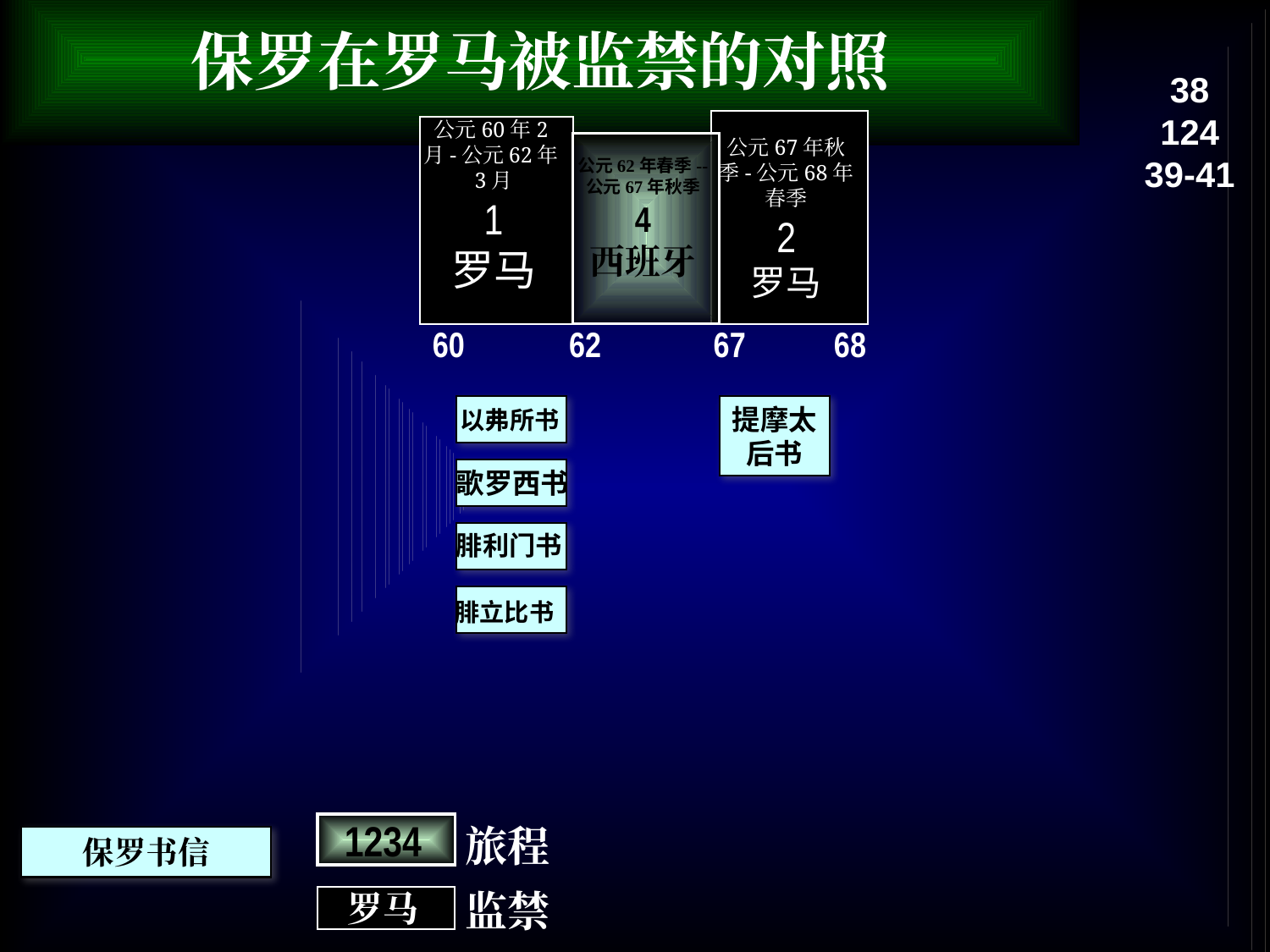

保罗在罗马被监禁的对照
38
124
39-41

公元62年春季--
公元67年秋季
4
西班牙

公元67年秋季-公元68年春季
2
罗马

公元60年2月-公元62年3月
1
罗马

60             62              67           68

提摩太后书
以弗所书
歌罗西书
腓利门书
腓立比书
1234
旅程
保罗书信
监禁
罗马